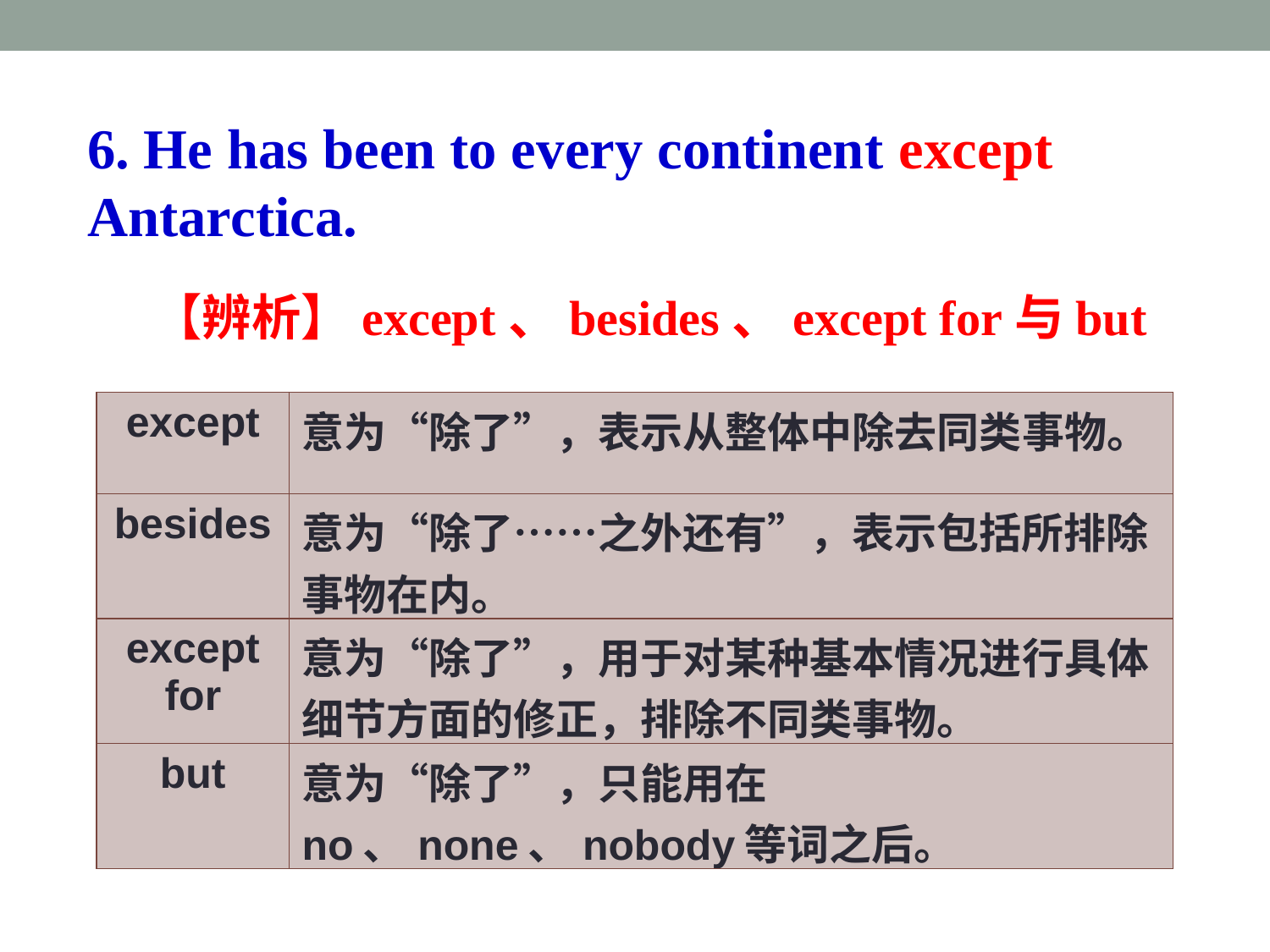

6. He has been to every continent except Antarctica.

【辨析】except、besides、except for与but

| except | 意为“除了”，表示从整体中除去同类事物。 |
| --- | --- |
| besides | 意为“除了……之外还有”，表示包括所排除事物在内。 |
| except for | 意为“除了”，用于对某种基本情况进行具体细节方面的修正，排除不同类事物。 |
| but | 意为“除了”，只能用在no、none、nobody等词之后。 |